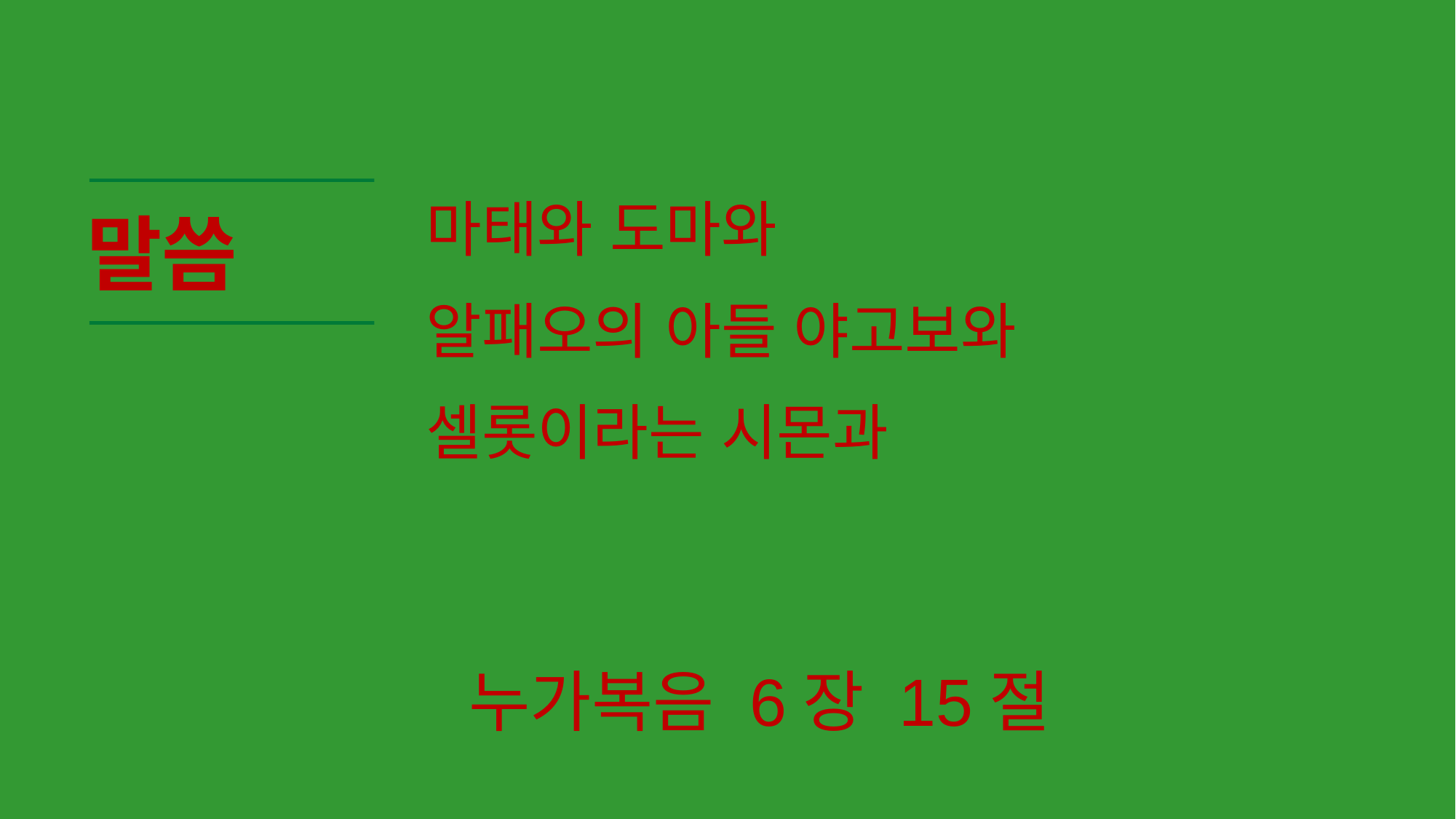

# 마태와 도마와 알패오의 아들 야고보와 셀롯이라는 시몬과

말씀

누가복음 6장 15절